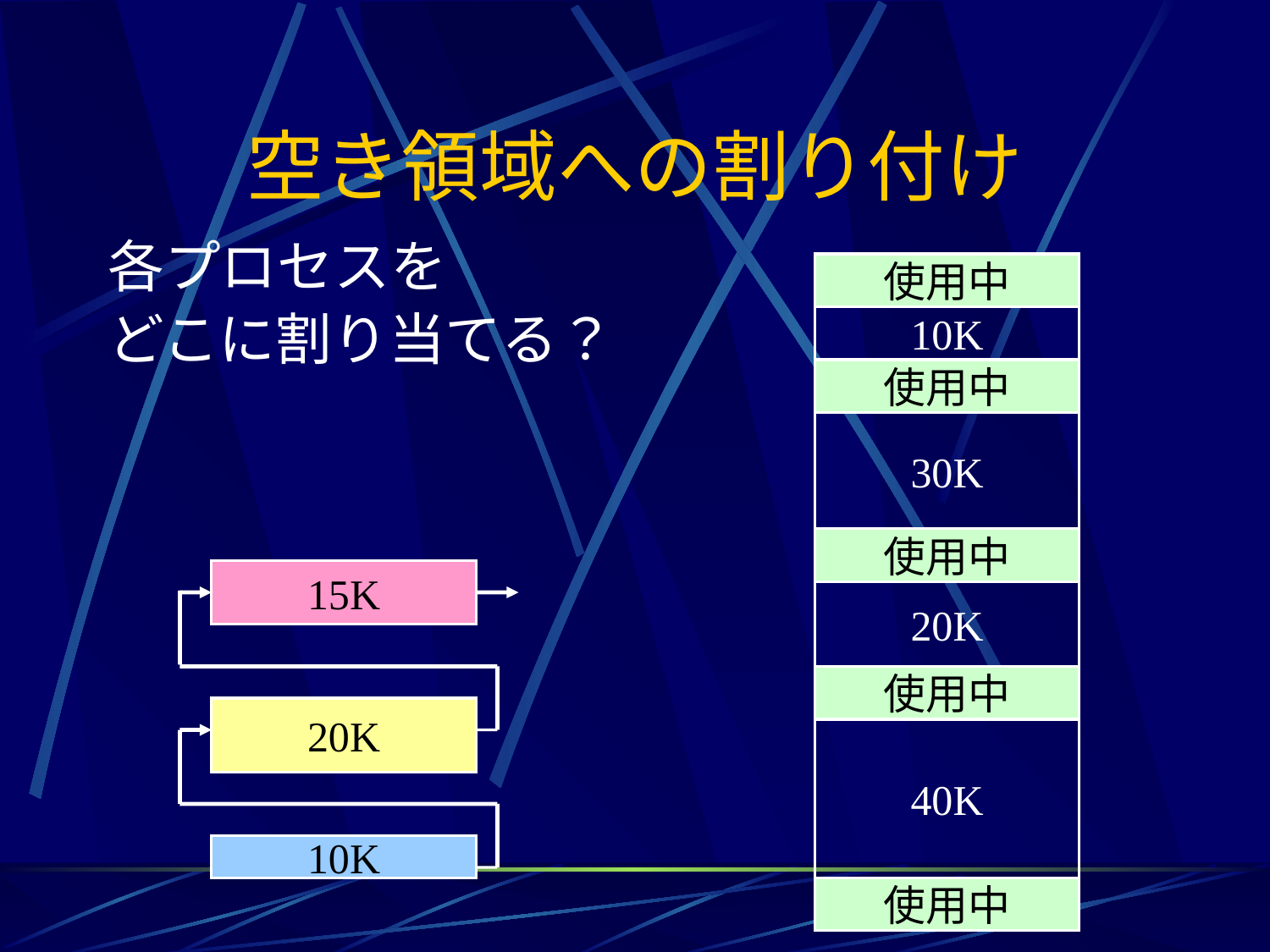

# 空き領域への割り付け
各プロセスを
どこに割り当てる？

使用中
10K
使用中
30K
使用中
15K
20K

使用中
20K
40K

10K

使用中